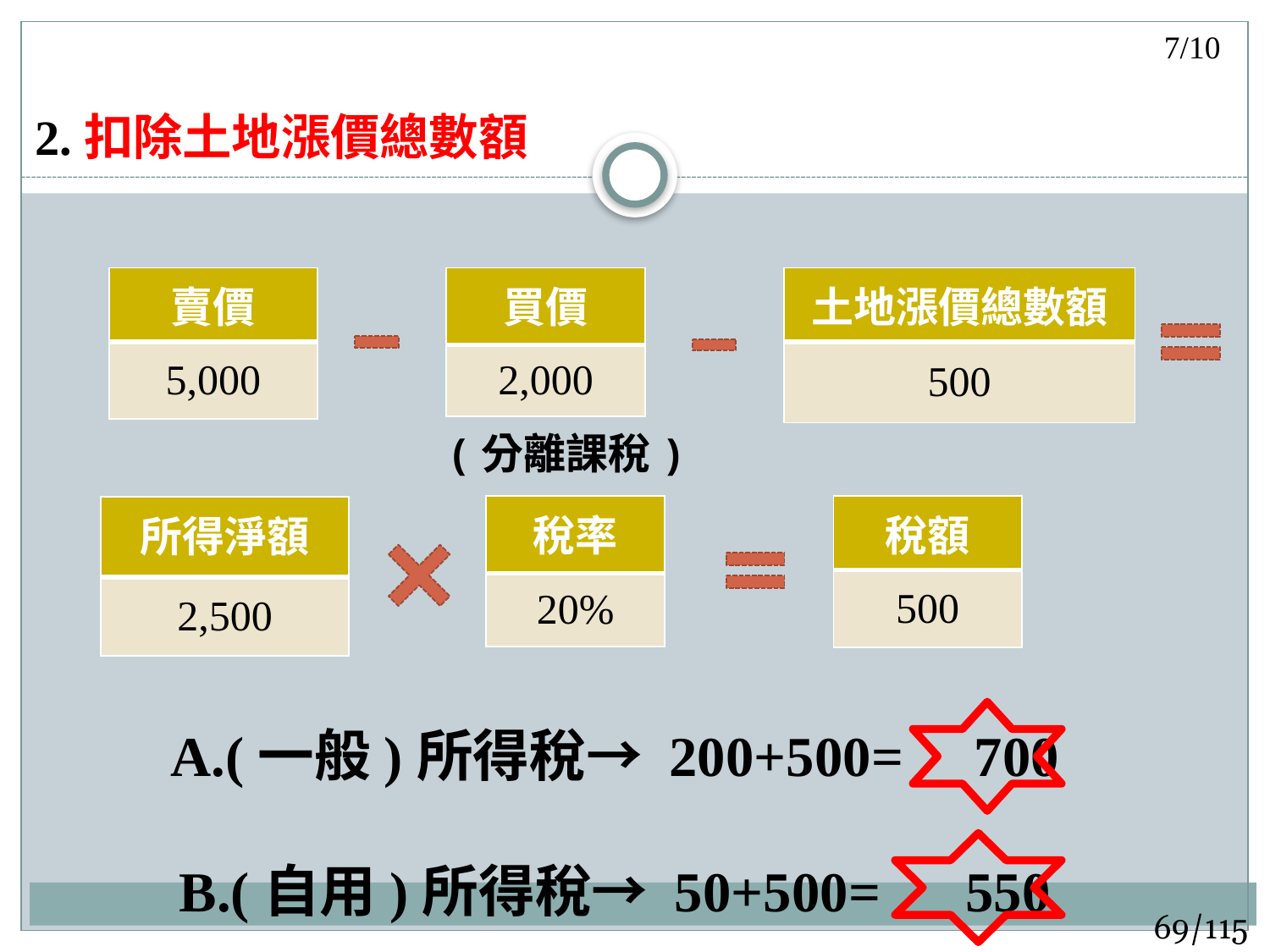

7/10
# 2.扣除土地漲價總數額
| 賣價 |
| --- |
| 5,000 |
| 買價 |
| --- |
| 2,000 |
| 土地漲價總數額 |
| --- |
| 500 |

(分離課稅)
| 稅率 |
| --- |
| 20% |
| 稅額 |
| --- |
| 500 |
| 所得淨額 |
| --- |
| 2,500 |

A.(一般)所得稅→ 200+500=     700

B.(自用)所得稅→ 50+500=      550